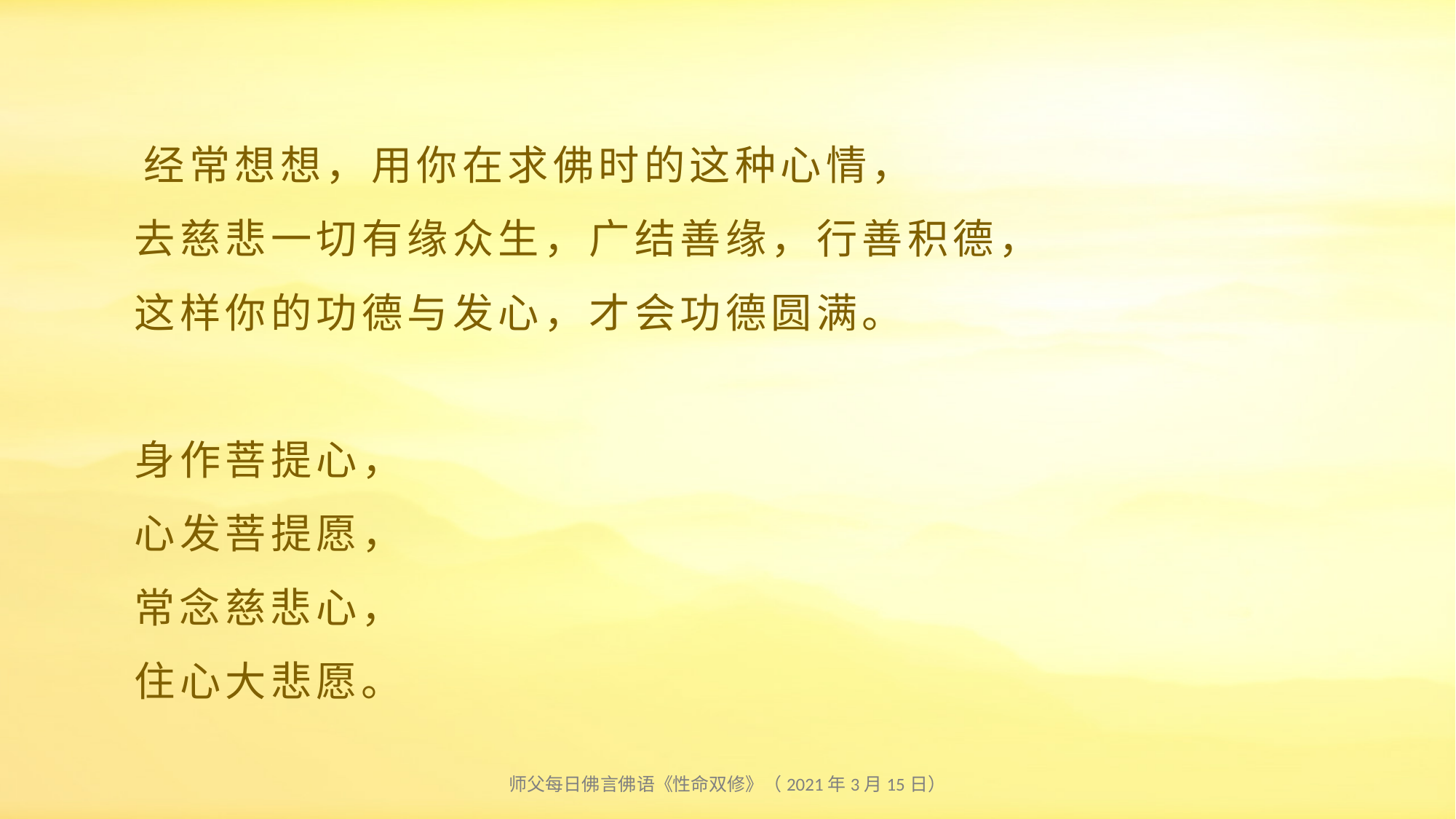

# 经常想想，用你在求佛时的这种心情， 去慈悲一切有缘众生，广结善缘，行善积德， 这样你的功德与发心，才会功德圆满。 身作菩提心， 心发菩提愿， 常念慈悲心， 住心大悲愿。
师父每日佛言佛语《性命双修》（2021年3月15日）